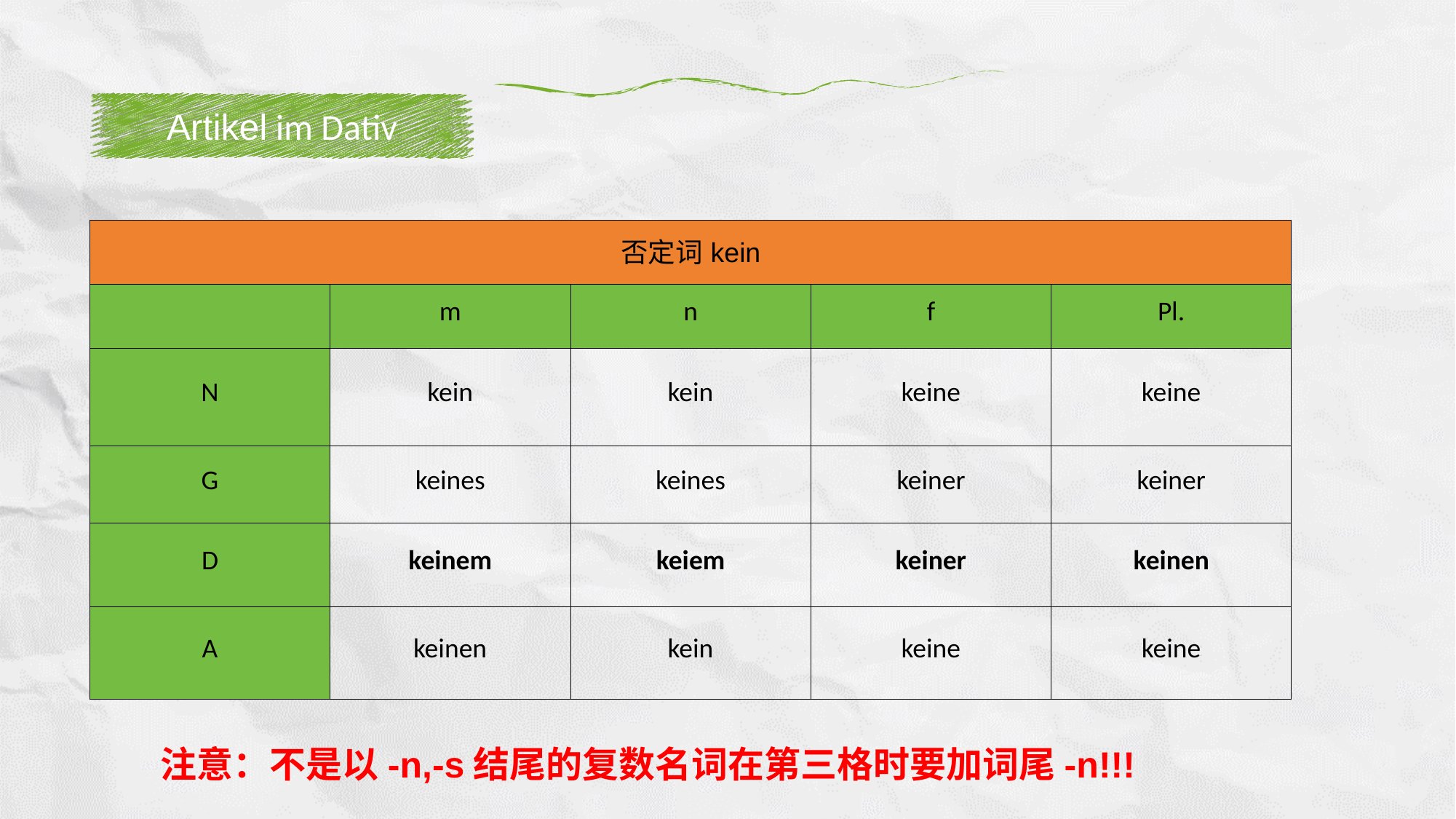

Artikel im Dativ
| 否定词kein |  |  |  |  |
| --- | --- | --- | --- | --- |
|  | m | n | f | Pl. |
| N | kein | kein | keine | keine |
| G | keines | keines | keiner | keiner |
| D | keinem | keiem | keiner | keinen |
| A | keinen | kein | keine | keine |
注意：不是以-n,-s结尾的复数名词在第三格时要加词尾-n!!!